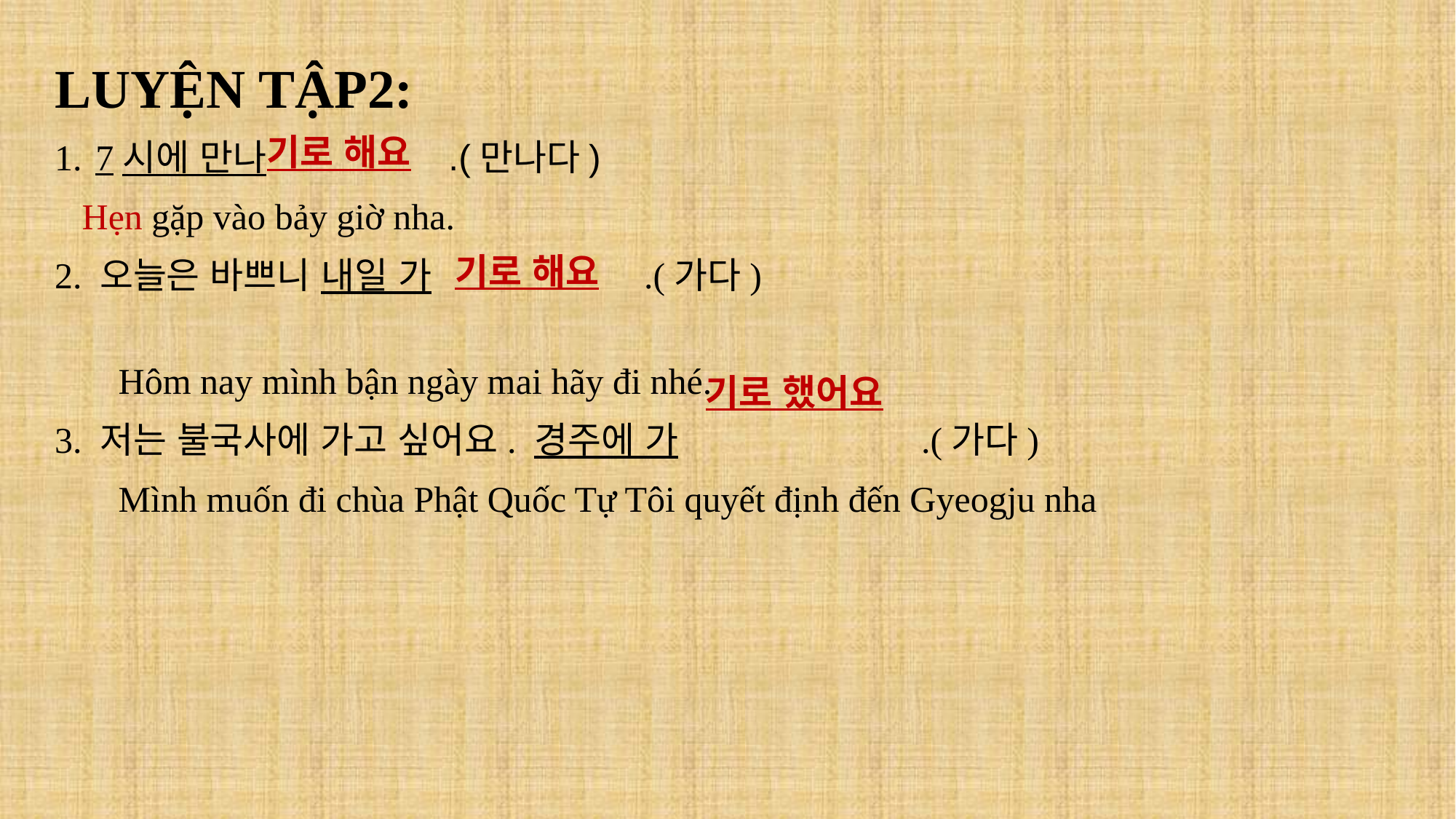

LUYỆN TẬP2:
7시에 만나                 .(만나다)
   Hẹn gặp vào bảy giờ nha.
2. 오늘은 바쁘니 내일 가                    .(가다)
       Hôm nay mình bận ngày mai hãy đi nhé.
3. 저는 불국사에 가고 싶어요. 경주에 가                       .(가다)
       Mình muốn đi chùa Phật Quốc Tự Tôi quyết định đến Gyeogju nha

기로 해요
기로 해요
기로 했어요